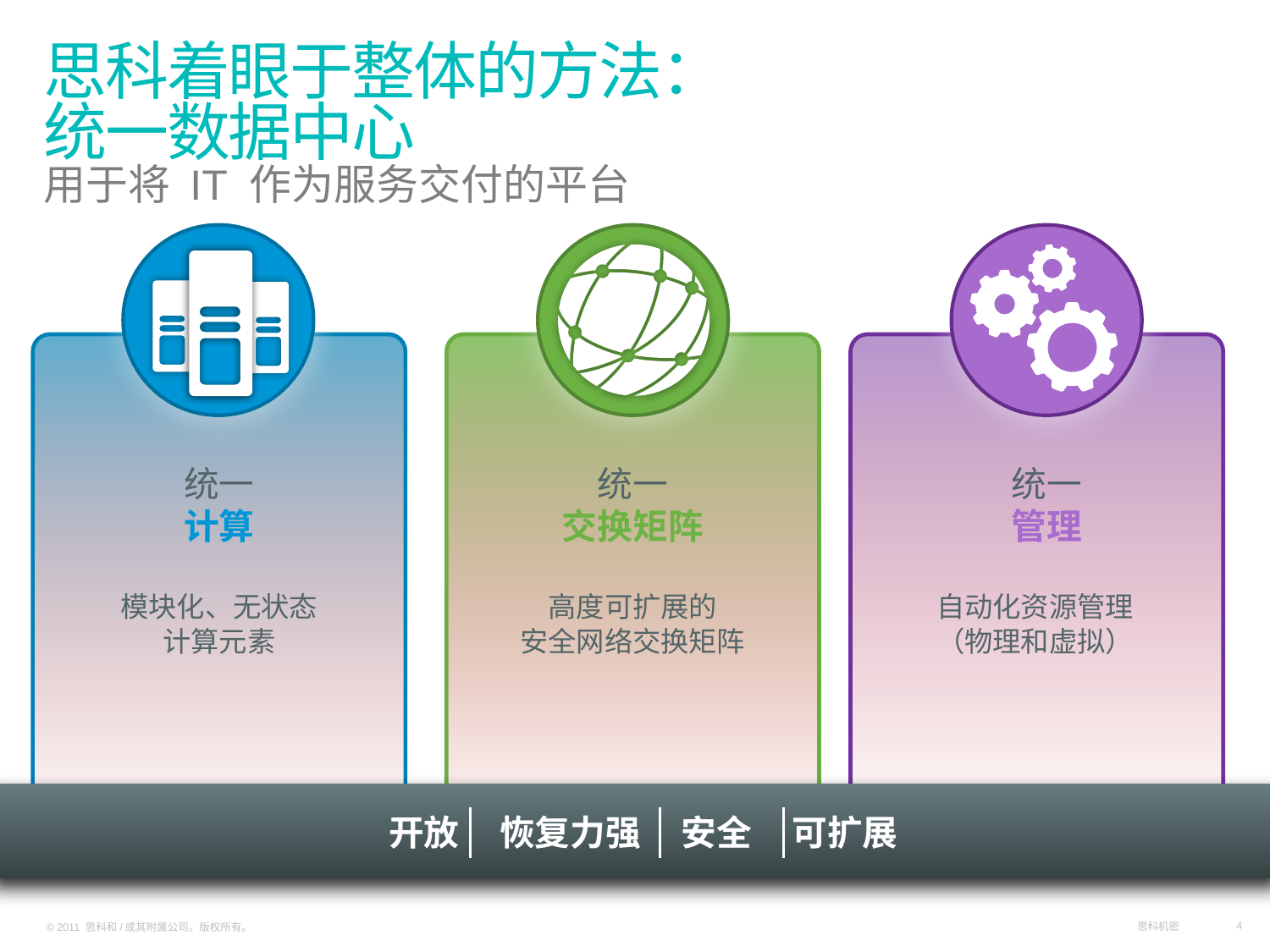

# 思科着眼于整体的方法： 统一数据中心 用于将 IT 作为服务交付的平台

统一
计算
模块化、无状态
计算元素

统一
管理
自动化资源管理
（物理和虚拟）

统一
交换矩阵
高度可扩展的
安全网络交换矩阵

开放     恢复力强     安全     可扩展